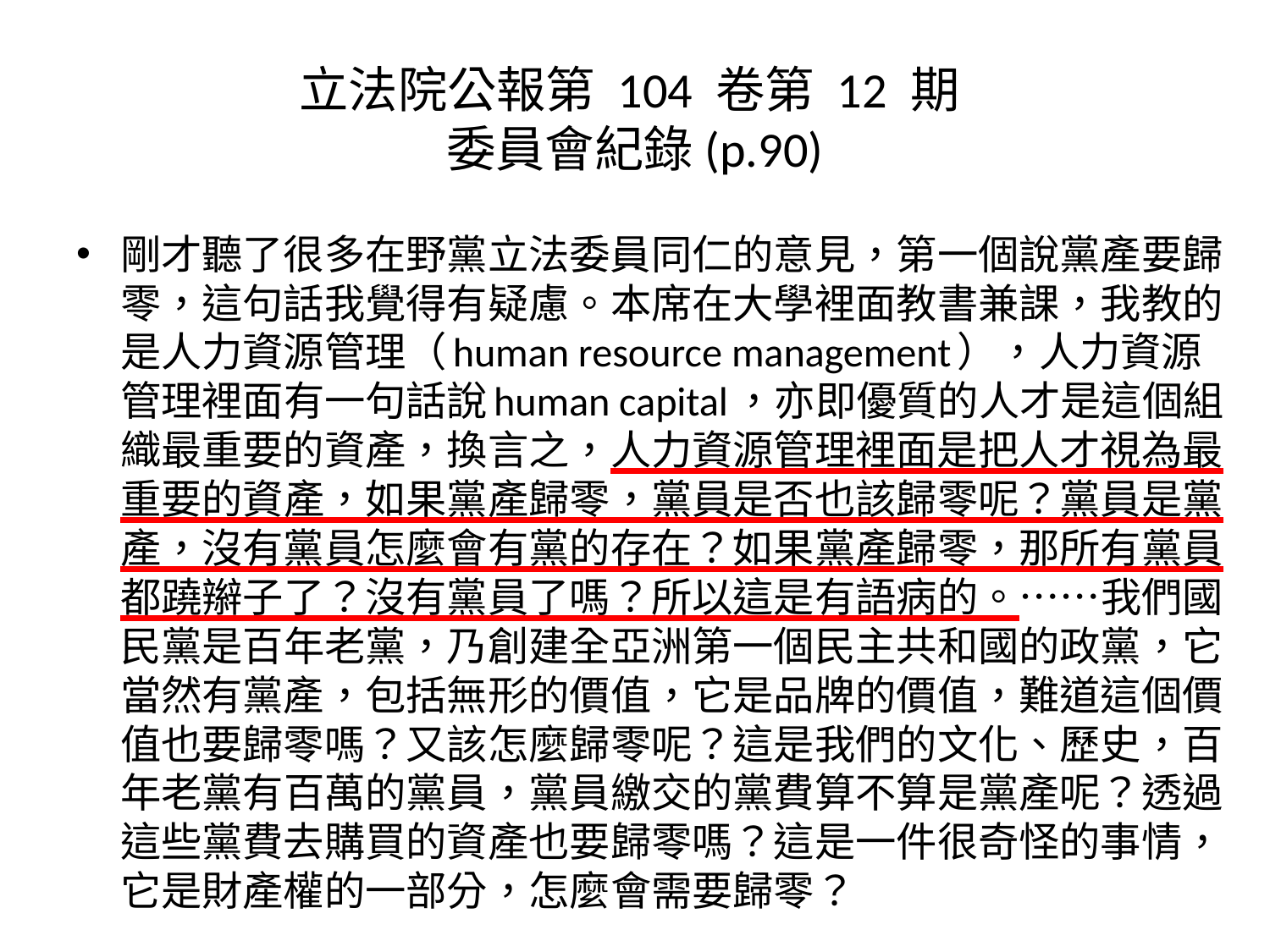

# 立法院公報第 104 卷第 12 期 委員會紀錄(p.90)
剛才聽了很多在野黨立法委員同仁的意見，第一個說黨產要歸零，這句話我覺得有疑慮。本席在大學裡面教書兼課，我教的是人力資源管理（human resource management），人力資源管理裡面有一句話說human capital，亦即優質的人才是這個組織最重要的資產，換言之，人力資源管理裡面是把人才視為最重要的資產，如果黨產歸零，黨員是否也該歸零呢？黨員是黨產，沒有黨員怎麼會有黨的存在？如果黨產歸零，那所有黨員都蹺辮子了？沒有黨員了嗎？所以這是有語病的。……我們國民黨是百年老黨，乃創建全亞洲第一個民主共和國的政黨，它當然有黨產，包括無形的價值，它是品牌的價值，難道這個價值也要歸零嗎？又該怎麼歸零呢？這是我們的文化、歷史，百年老黨有百萬的黨員，黨員繳交的黨費算不算是黨產呢？透過這些黨費去購買的資產也要歸零嗎？這是一件很奇怪的事情，它是財產權的一部分，怎麼會需要歸零？